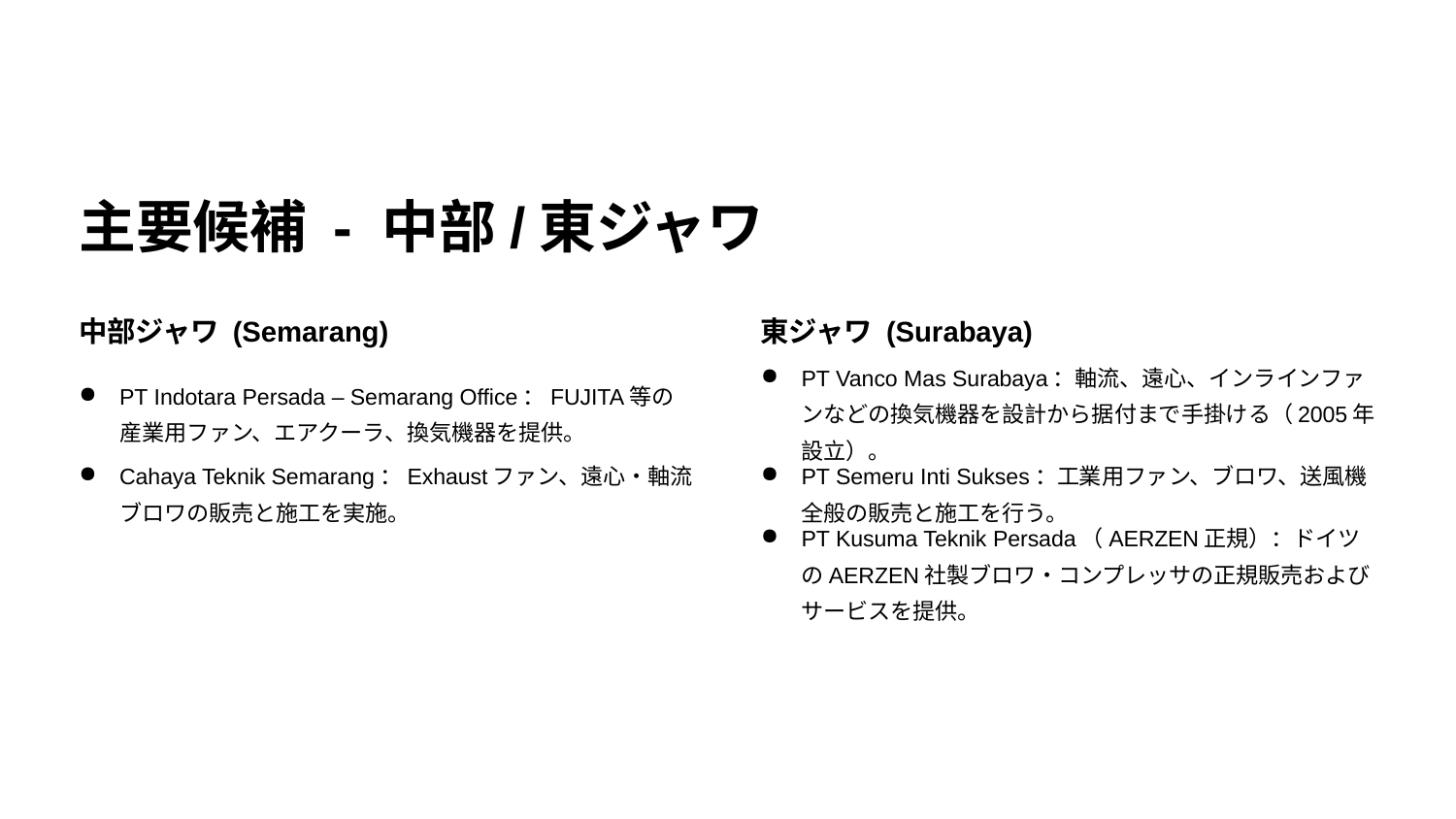

主要候補 - 中部/東ジャワ
中部ジャワ (Semarang)
東ジャワ (Surabaya)
PT Indotara Persada – Semarang Office：FUJITA等の産業用ファン、エアクーラ、換気機器を提供。
PT Vanco Mas Surabaya：軸流、遠心、インラインファンなどの換気機器を設計から据付まで手掛ける（2005年設立）。
Cahaya Teknik Semarang：Exhaustファン、遠心・軸流ブロワの販売と施工を実施。
PT Semeru Inti Sukses：工業用ファン、ブロワ、送風機全般の販売と施工を行う。
PT Kusuma Teknik Persada（AERZEN正規）：ドイツのAERZEN社製ブロワ・コンプレッサの正規販売およびサービスを提供。